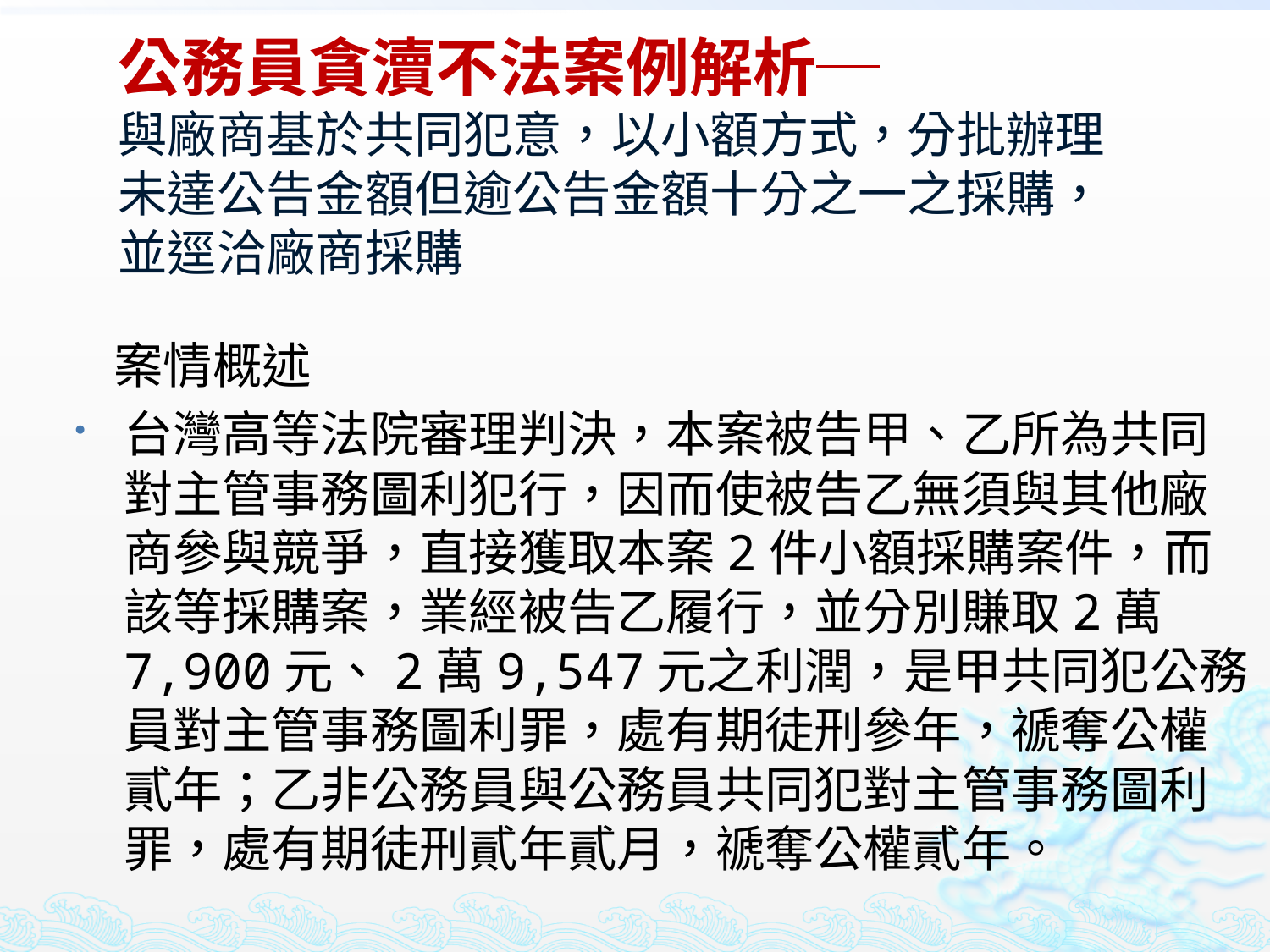

# 公務員貪瀆不法案例解析─ 與廠商基於共同犯意，以小額方式，分批辦理未達公告金額但逾公告金額十分之一之採購，並逕洽廠商採購
 案情概述
台灣高等法院審理判決，本案被告甲、乙所為共同對主管事務圖利犯行，因而使被告乙無須與其他廠商參與競爭，直接獲取本案2件小額採購案件，而該等採購案，業經被告乙履行，並分別賺取2萬7,900元、2萬9,547元之利潤，是甲共同犯公務員對主管事務圖利罪，處有期徒刑參年，禠奪公權貳年；乙非公務員與公務員共同犯對主管事務圖利罪，處有期徒刑貳年貳月，禠奪公權貳年。